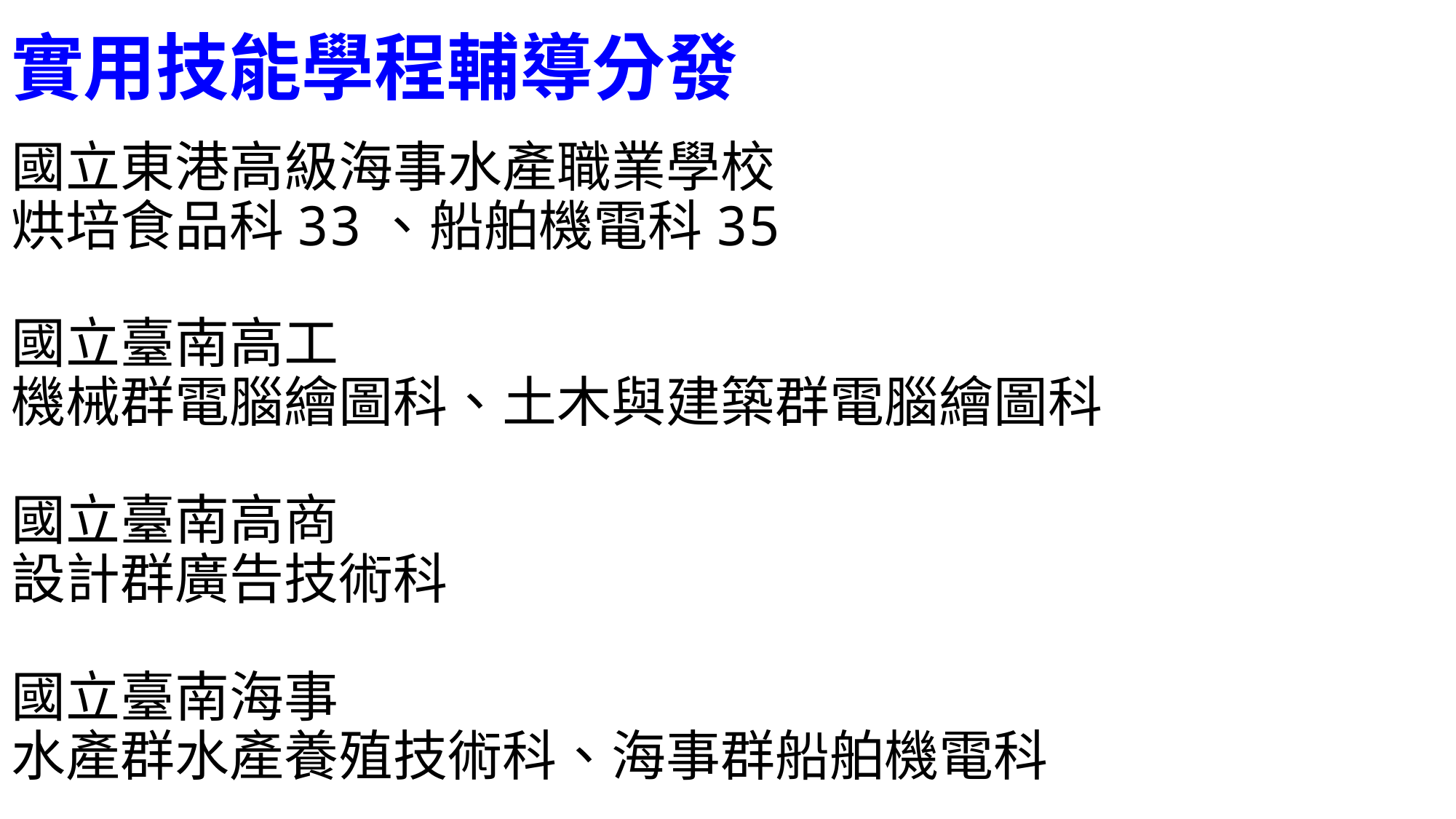

# 實用技能學程輔導分發 國立東港高級海事水產職業學校 烘培食品科33、船舶機電科35 國立臺南高工 機械群電腦繪圖科、土木與建築群電腦繪圖科 國立臺南高商 設計群廣告技術科 國立臺南海事 水產群水產養殖技術科、海事群船舶機電科